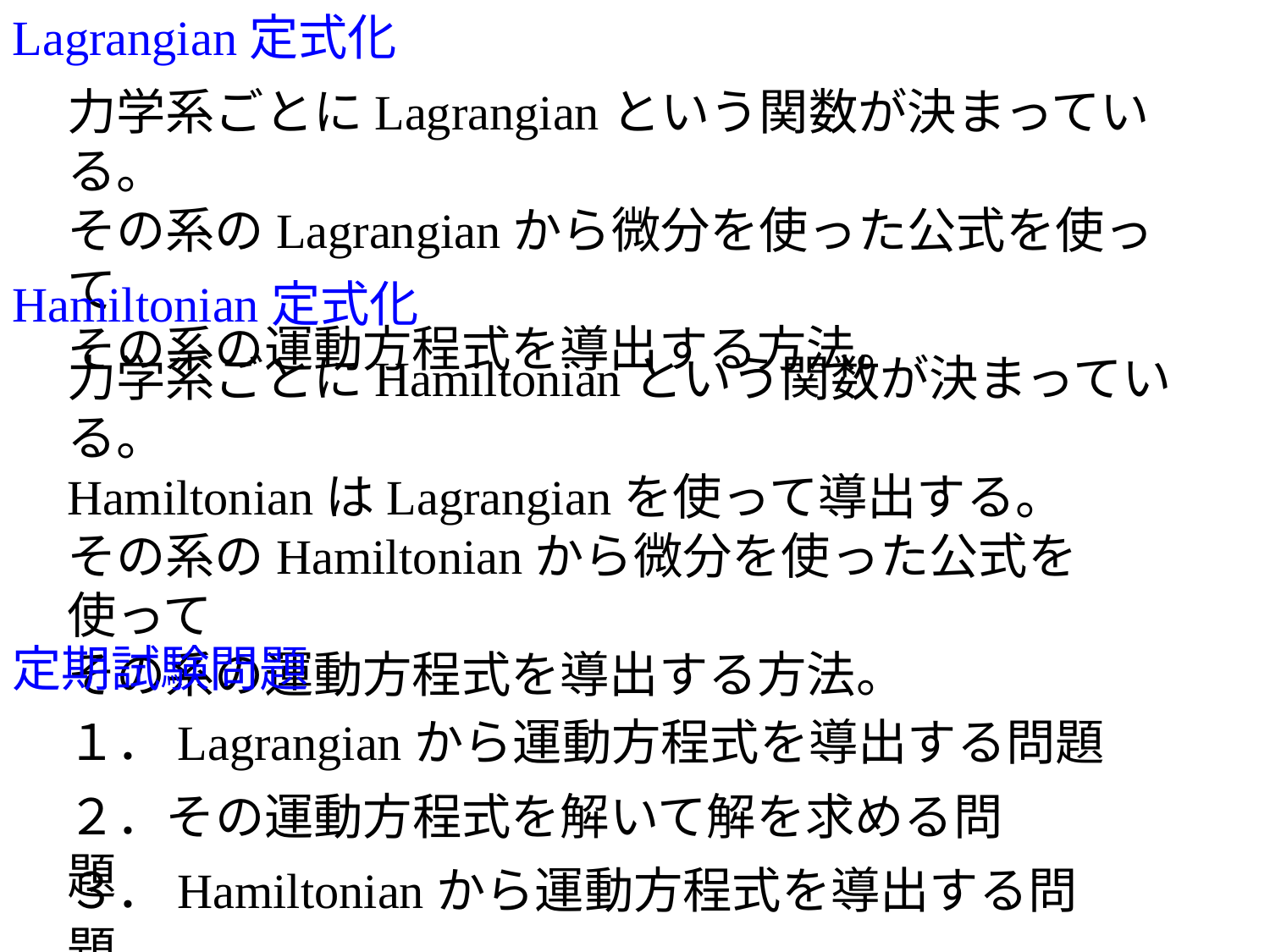

Lagrangian定式化
力学系ごとにLagrangianという関数が決まっている。
その系のLagrangianから微分を使った公式を使って
その系の運動方程式を導出する方法。
Hamiltonian定式化
力学系ごとにHamiltonianという関数が決まっている。
HamiltonianはLagrangianを使って導出する。
その系のHamiltonianから微分を使った公式を使って
その系の運動方程式を導出する方法。
定期試験問題
１．Lagrangianから運動方程式を導出する問題
２．その運動方程式を解いて解を求める問題
３．Hamiltonianから運動方程式を導出する問題